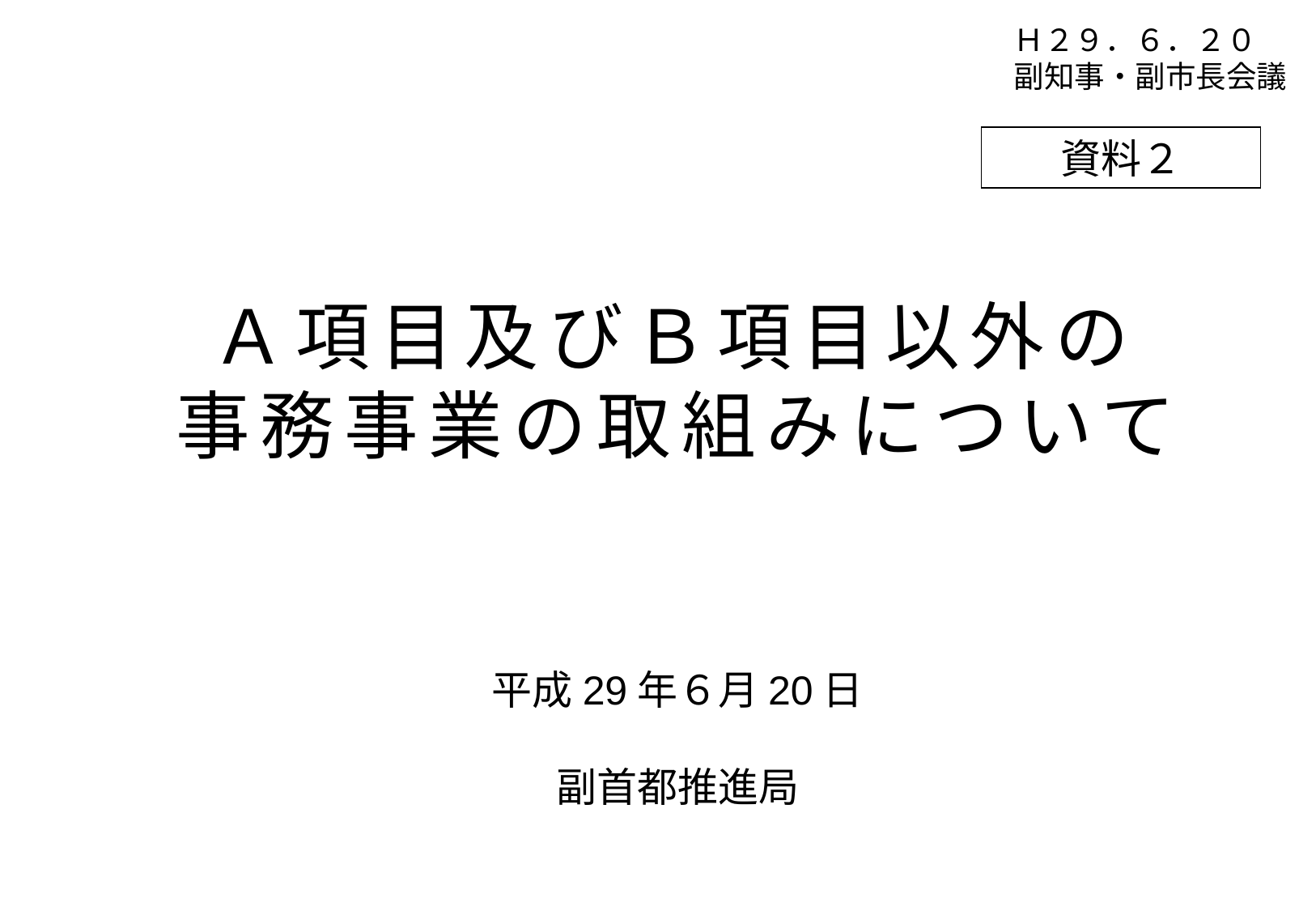

Ｈ２９．６．２０
副知事・副市長会議
資料２
# Ａ項目及びＢ項目以外の 事務事業の取組みについて
平成29年６月20日
副首都推進局